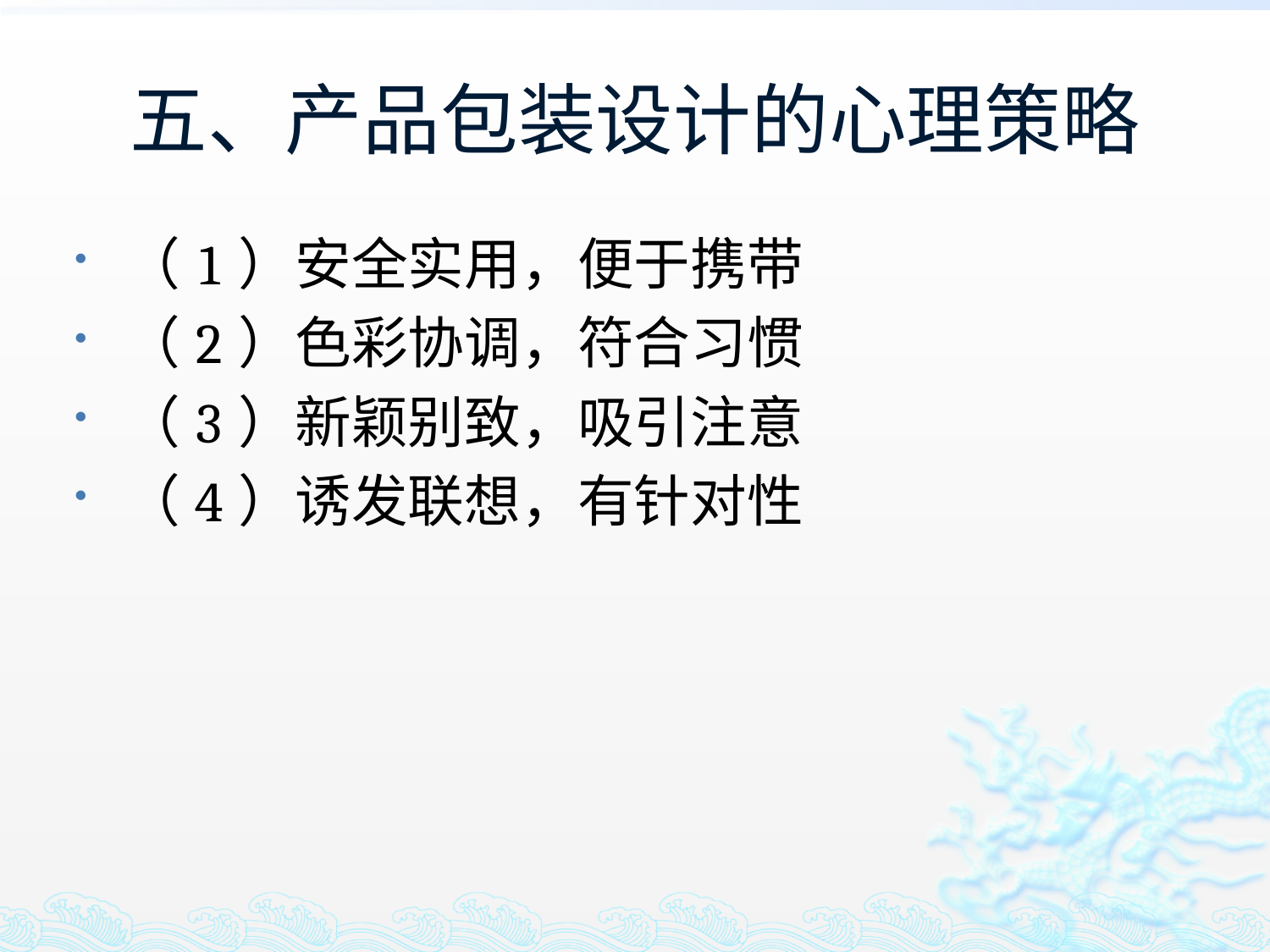

# 五、产品包装设计的心理策略
（1）安全实用，便于携带
（2）色彩协调，符合习惯
（3）新颖别致，吸引注意
（4）诱发联想，有针对性